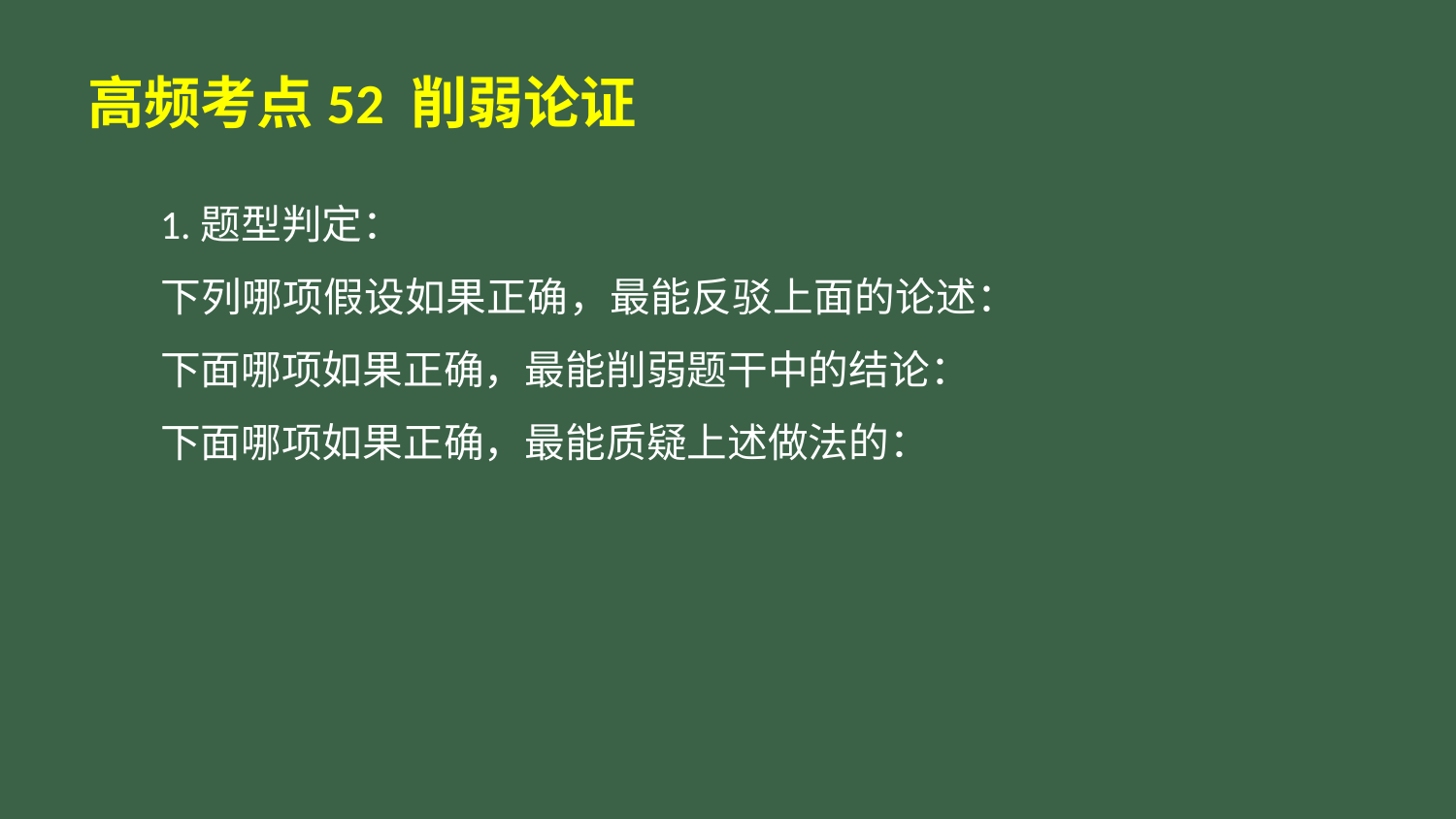

# 高频考点52 削弱论证
1.题型判定：
下列哪项假设如果正确，最能反驳上面的论述：
下面哪项如果正确，最能削弱题干中的结论：
下面哪项如果正确，最能质疑上述做法的：